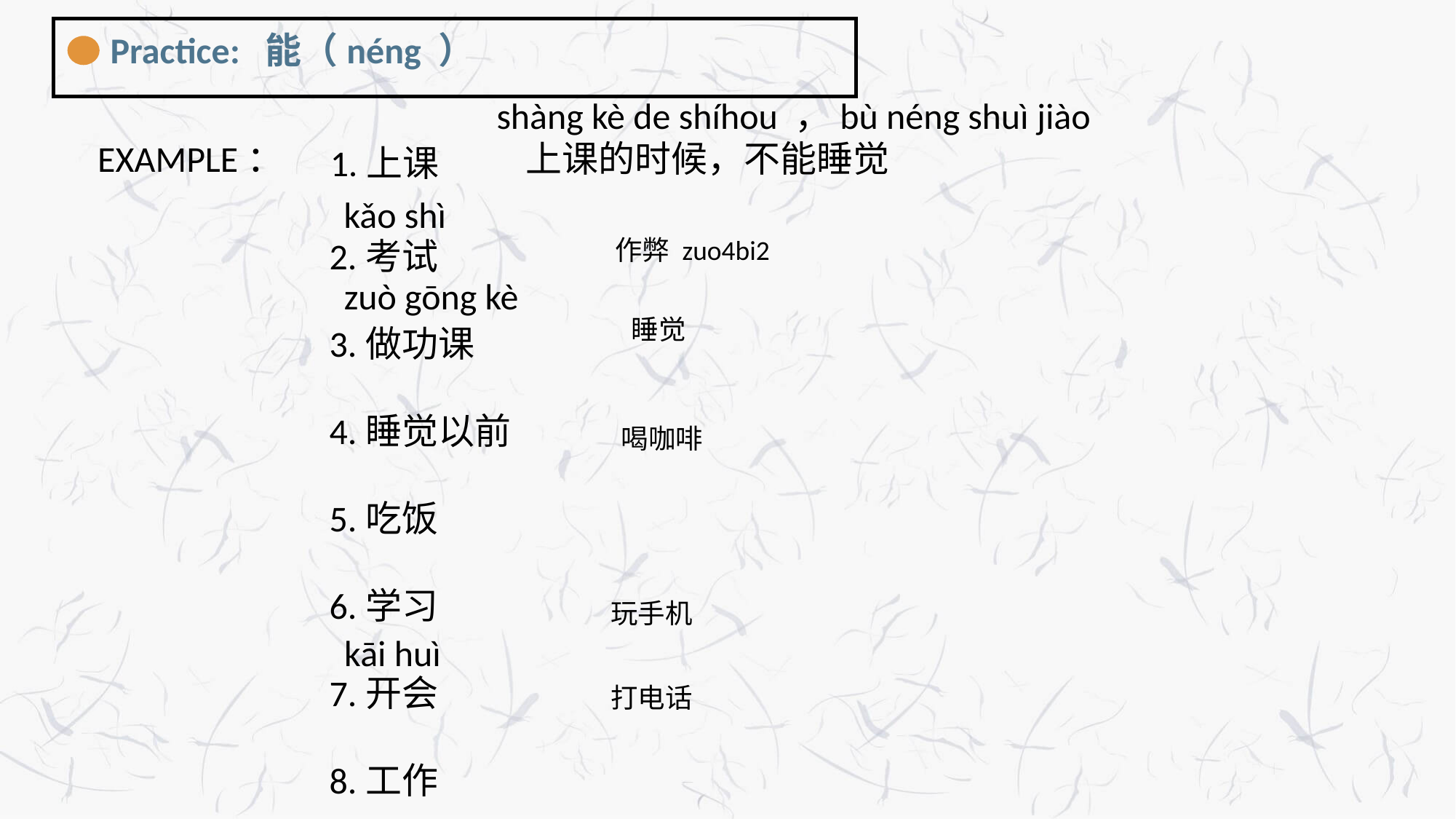

Practice:  能（néng ）

shàng kè de shíhou ，bù néng shuì jiào
上课的时候，不能睡觉
EXAMPLE：
1.上课
kǎo shì
作弊 zuo4bi2
2.考试

3.做功课

4.睡觉以前

5.吃饭

6.学习

7.开会

8.工作

zuò gōng kè
睡觉
喝咖啡
玩手机
kāi huì
打电话